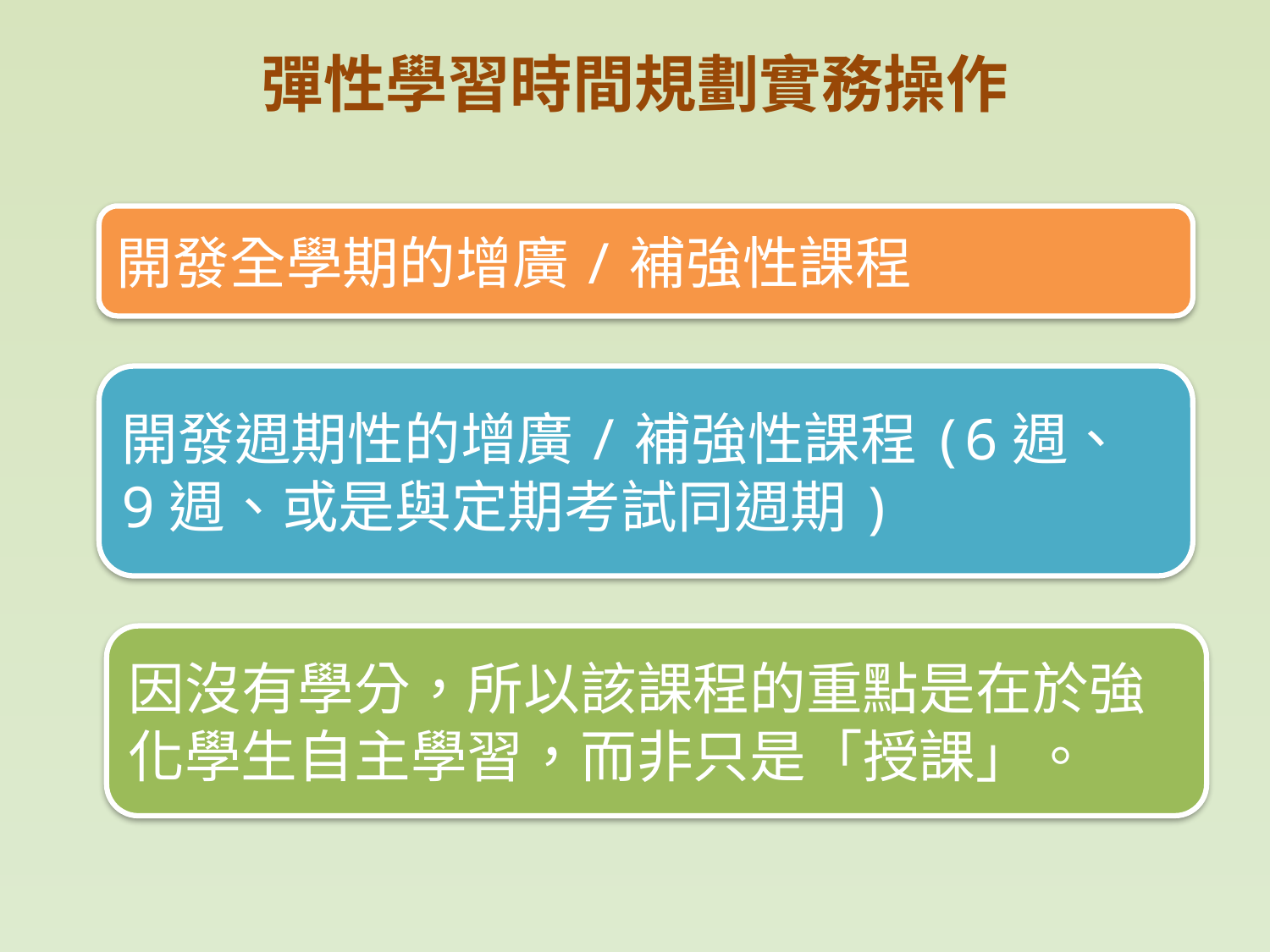

# 彈性學習時間規劃實務操作
開發全學期的增廣/補強性課程
開發週期性的增廣/補強性課程(6週、9週、或是與定期考試同週期)
因沒有學分，所以該課程的重點是在於強化學生自主學習，而非只是「授課」。